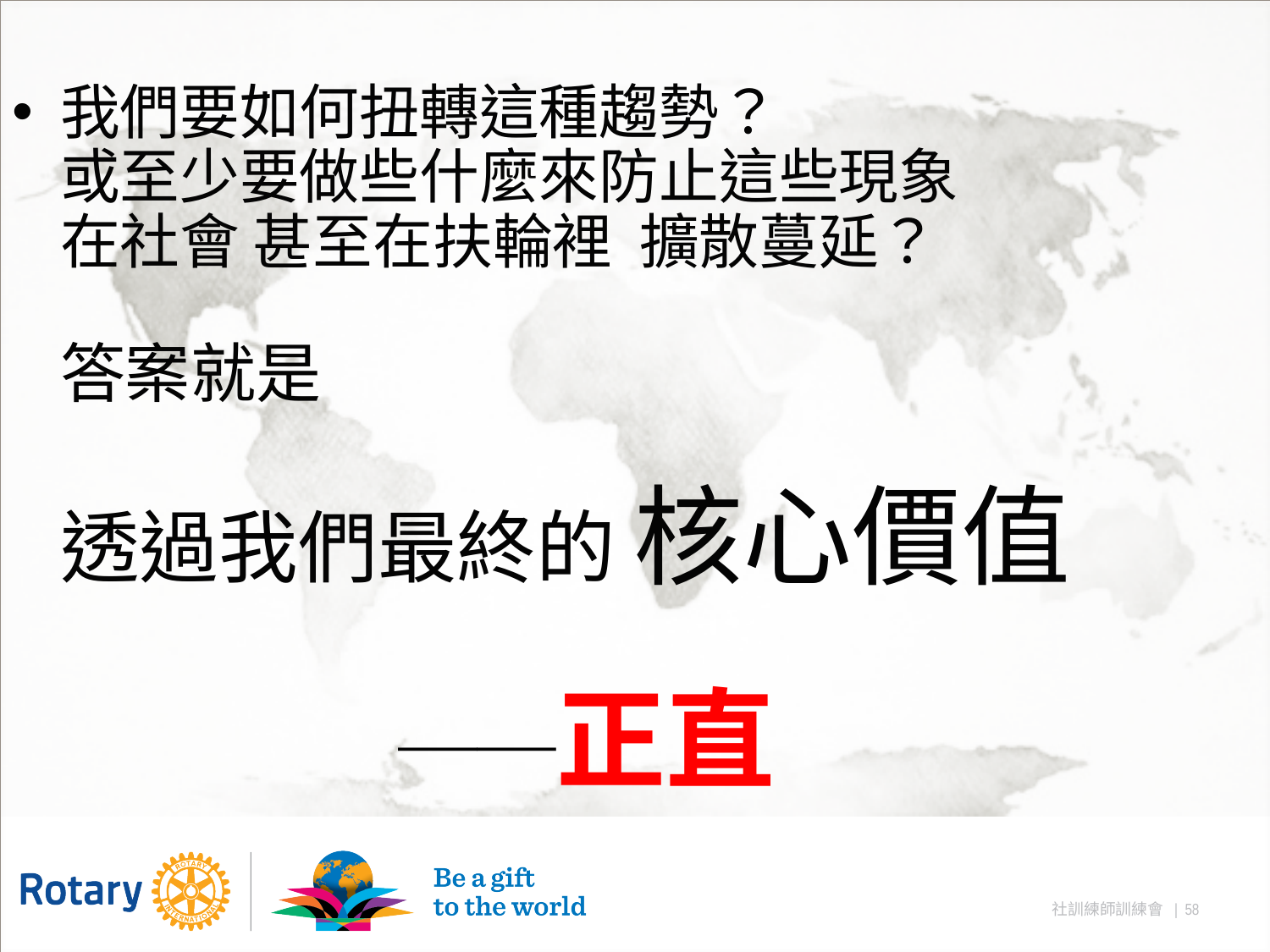

#
我們要如何扭轉這種趨勢？
或至少要做些什麼來防止這些現象
在社會 甚至在扶輪裡  擴散蔓延？
答案就是
透過我們最終的 核心價值
                   ──正直